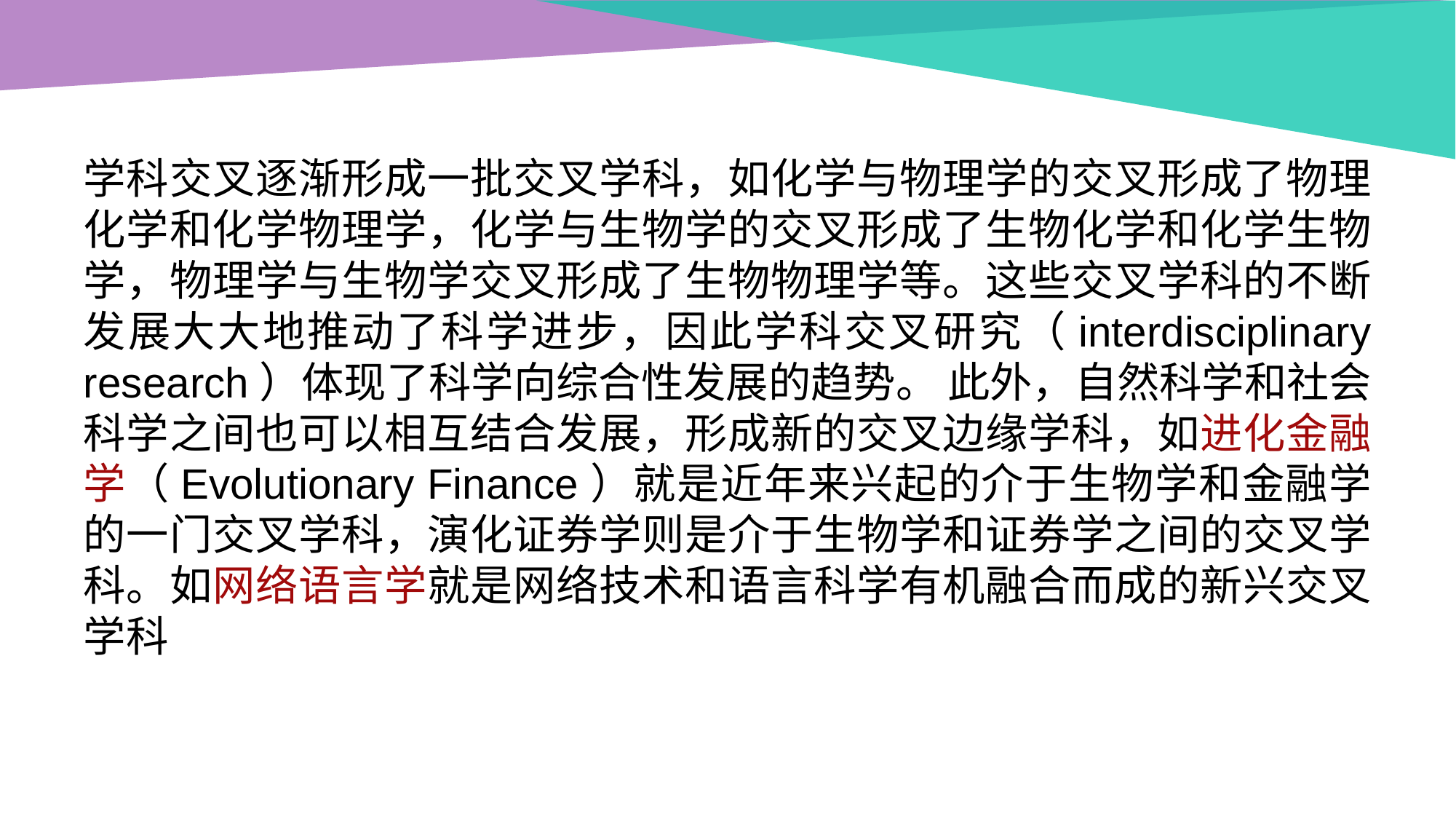

学科交叉逐渐形成一批交叉学科，如化学与物理学的交叉形成了物理化学和化学物理学，化学与生物学的交叉形成了生物化学和化学生物学，物理学与生物学交叉形成了生物物理学等。这些交叉学科的不断发展大大地推动了科学进步，因此学科交叉研究（interdisciplinary research）体现了科学向综合性发展的趋势。 此外，自然科学和社会科学之间也可以相互结合发展，形成新的交叉边缘学科，如进化金融学（Evolutionary Finance）就是近年来兴起的介于生物学和金融学的一门交叉学科，演化证券学则是介于生物学和证券学之间的交叉学科。如网络语言学就是网络技术和语言科学有机融合而成的新兴交叉学科